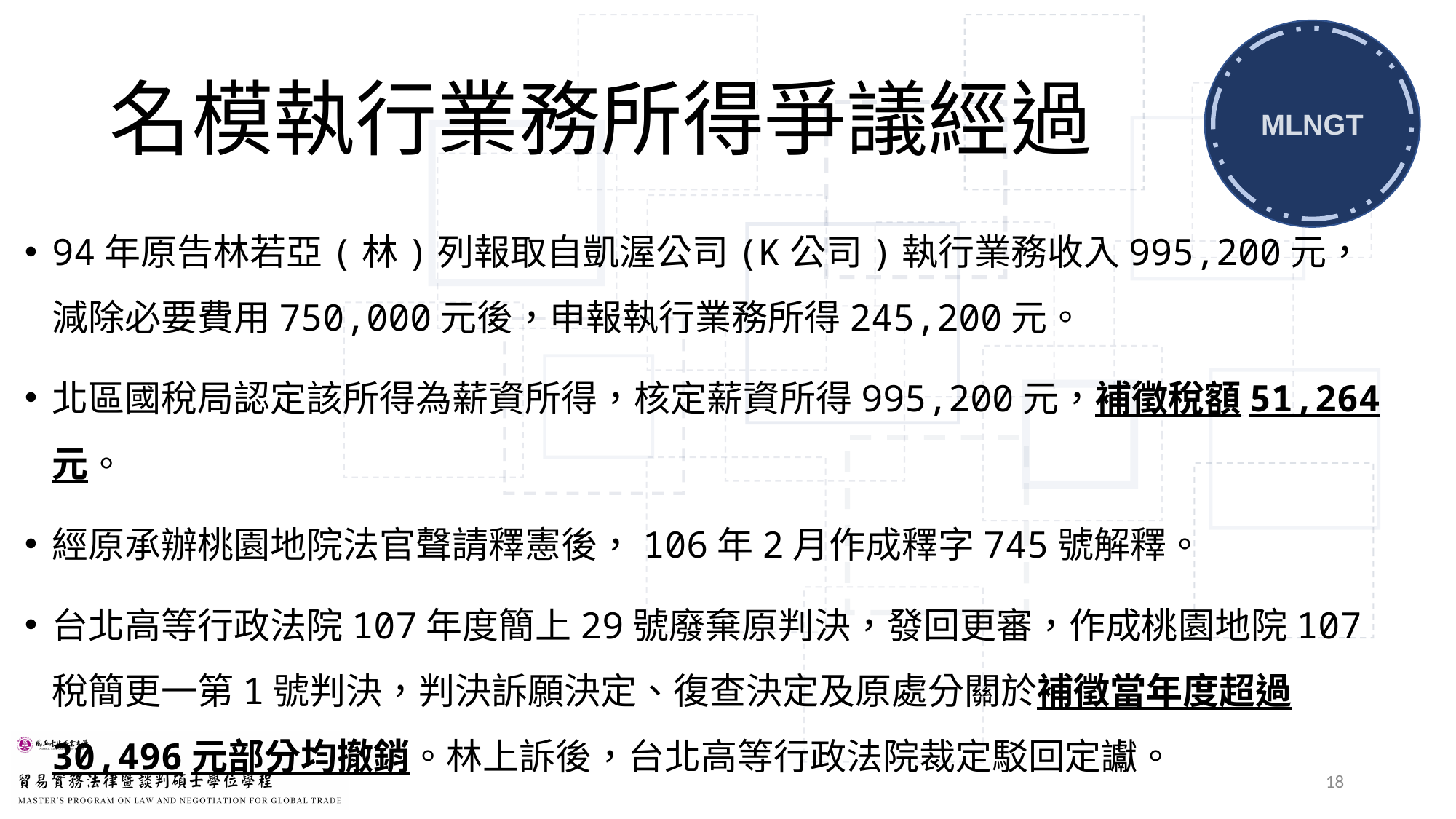

# 名模執行業務所得爭議經過
94年原告林若亞(林)列報取自凱渥公司(K公司)執行業務收入995,200元，減除必要費用750,000元後，申報執行業務所得245,200元。
北區國稅局認定該所得為薪資所得，核定薪資所得995,200元，補徵稅額51,264元。
經原承辦桃園地院法官聲請釋憲後，106年2月作成釋字745號解釋。
台北高等行政法院107年度簡上29號廢棄原判決，發回更審，作成桃園地院107稅簡更一第1號判決，判決訴願決定、復查決定及原處分關於補徵當年度超過30,496元部分均撤銷。林上訴後，台北高等行政法院裁定駁回定讞。